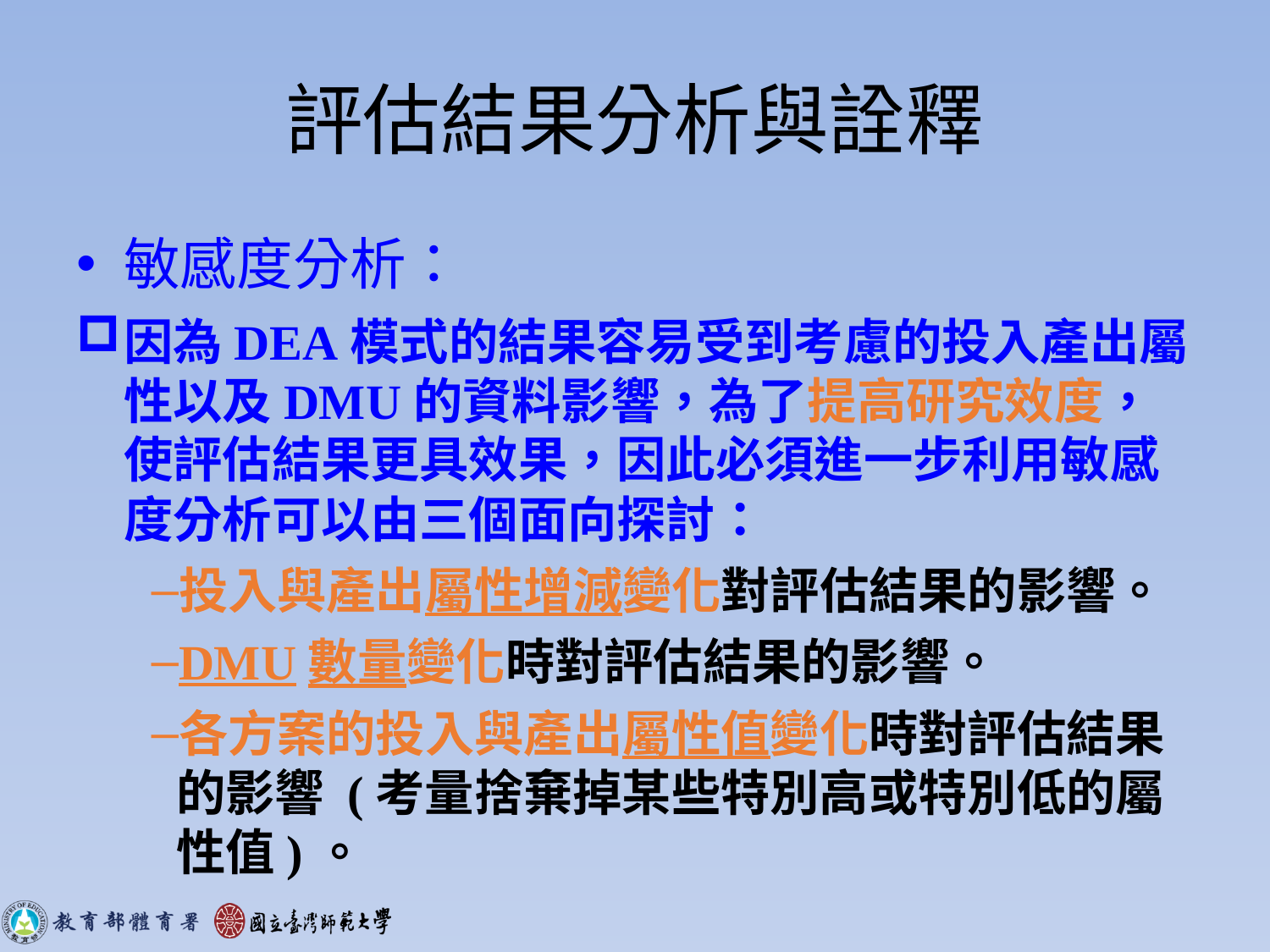

# 評估結果分析與詮釋
敏感度分析：
因為DEA模式的結果容易受到考慮的投入產出屬性以及DMU的資料影響，為了提高研究效度，使評估結果更具效果，因此必須進一步利用敏感度分析可以由三個面向探討：
投入與產出屬性增減變化對評估結果的影響。
DMU數量變化時對評估結果的影響。
各方案的投入與產出屬性值變化時對評估結果的影響 (考量捨棄掉某些特別高或特別低的屬性值)。